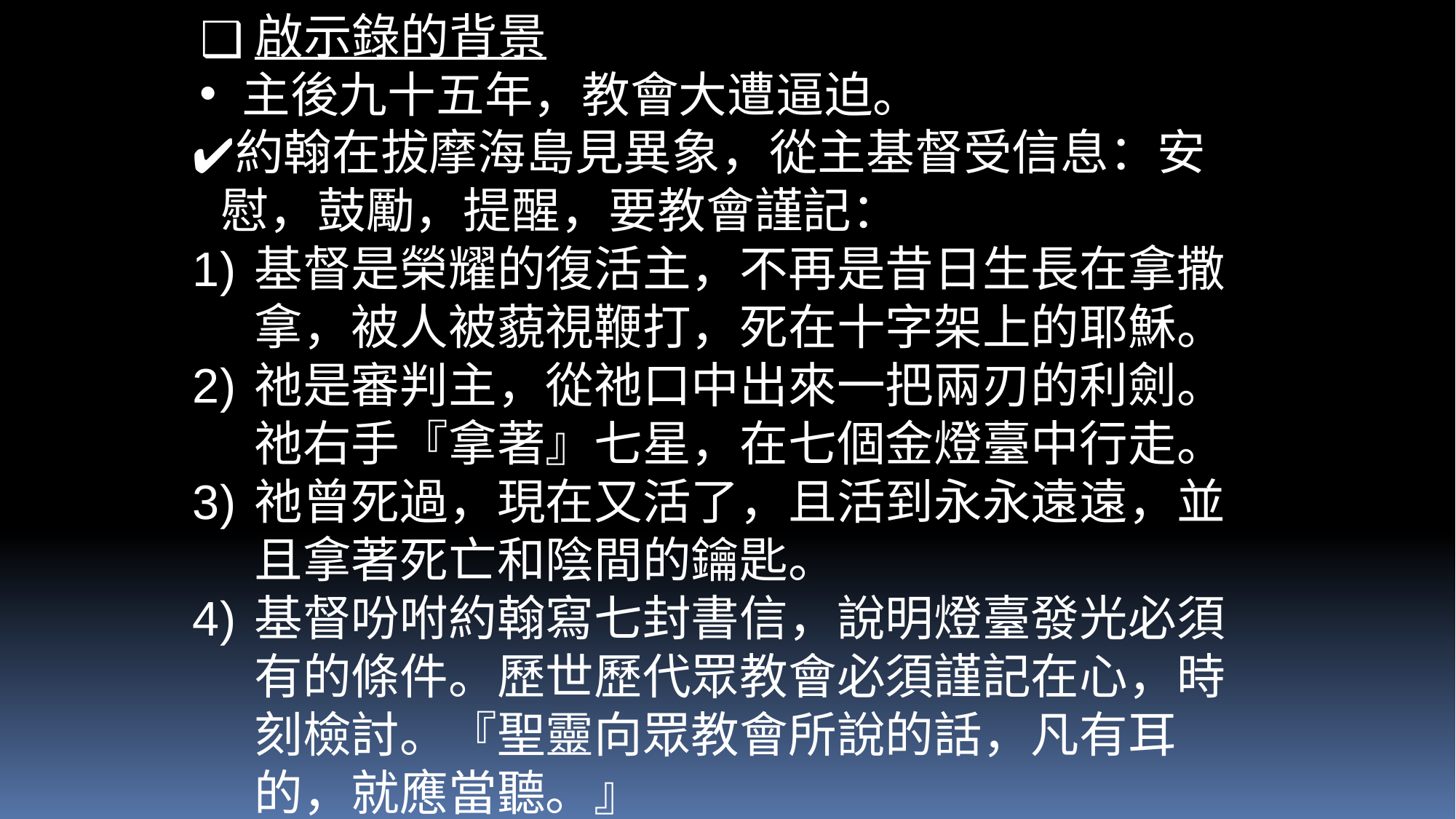

啟示錄的背景
 主後九十五年，教會大遭逼迫。
約翰在拔摩海島見異象，從主基督受信息：安慰，鼓勵，提醒，要教會謹記：
基督是榮耀的復活主，不再是昔日生長在拿撒拿，被人被藐視鞭打，死在十字架上的耶穌。
祂是審判主，從祂口中出來一把兩刃的利劍。祂右手『拿著』七星，在七個金燈臺中行走。
祂曾死過，現在又活了，且活到永永遠遠，並且拿著死亡和陰間的鑰匙。
基督吩咐約翰寫七封書信，說明燈臺發光必須有的條件。歷世歷代眾教會必須謹記在心，時刻檢討。『聖靈向眾教會所說的話，凡有耳的，就應當聽。』